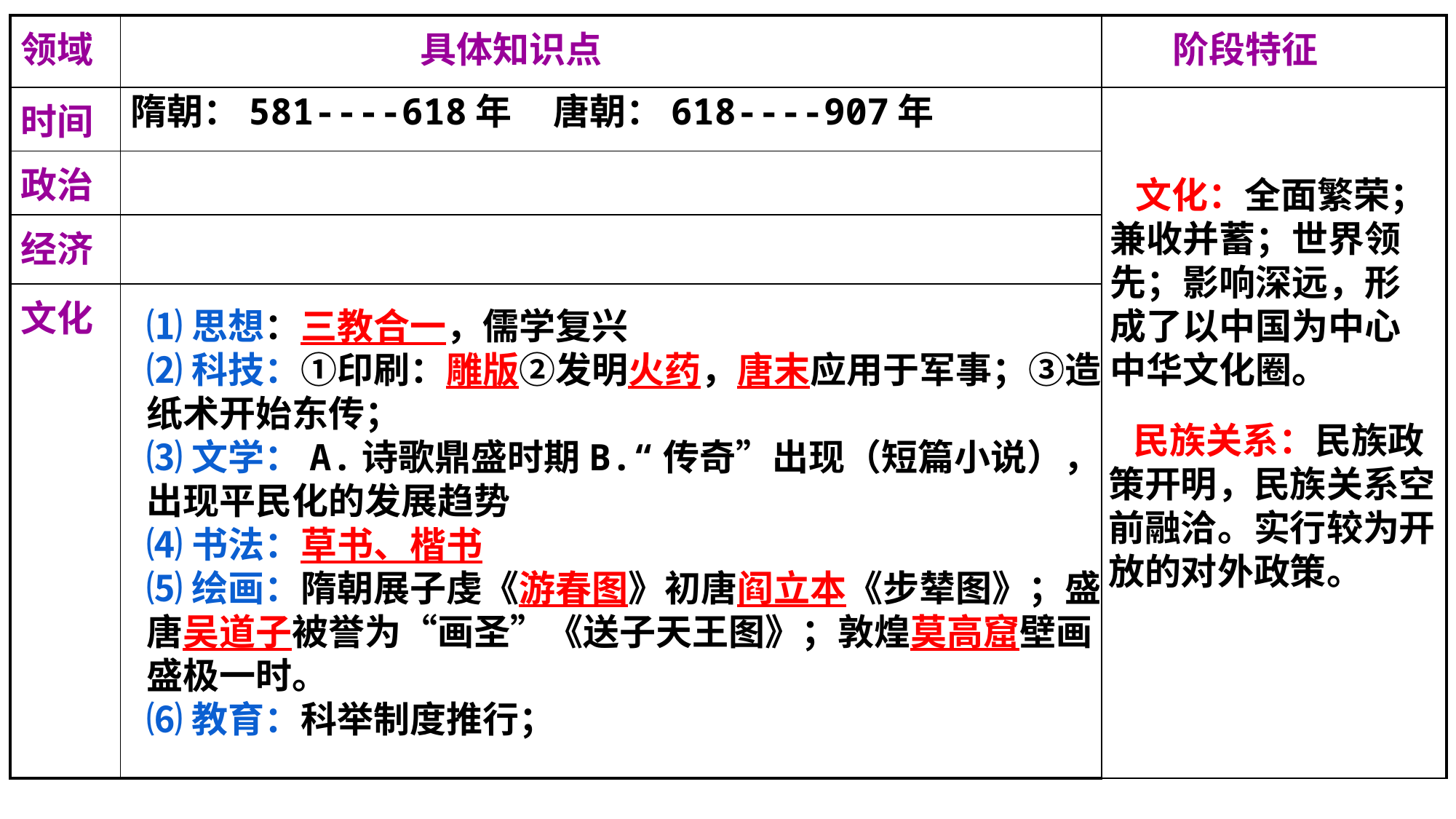

| 领域 | 具体知识点 | 阶段特征 |
| --- | --- | --- |
| 时间 |  |  |
| 政治 |  |  |
| 经济 |  |  |
| 文化 |  |  |
隋朝：581----618年     唐朝：618----907年
  文化：全面繁荣；兼收并蓄；世界领先；影响深远，形成了以中国为中心中华文化圈。
⑴思想：三教合一，儒学复兴
⑵科技：①印刷：雕版②发明火药，唐末应用于军事；③造纸术开始东传；
⑶文学：A.诗歌鼎盛时期B.“传奇”出现（短篇小说），出现平民化的发展趋势
⑷书法：草书、楷书
⑸绘画：隋朝展子虔《游春图》初唐阎立本《步辇图》；盛唐吴道子被誉为“画圣”《送子天王图》；敦煌莫高窟壁画盛极一时。
⑹教育：科举制度推行；

  民族关系：民族政策开明，民族关系空前融洽。实行较为开放的对外政策。